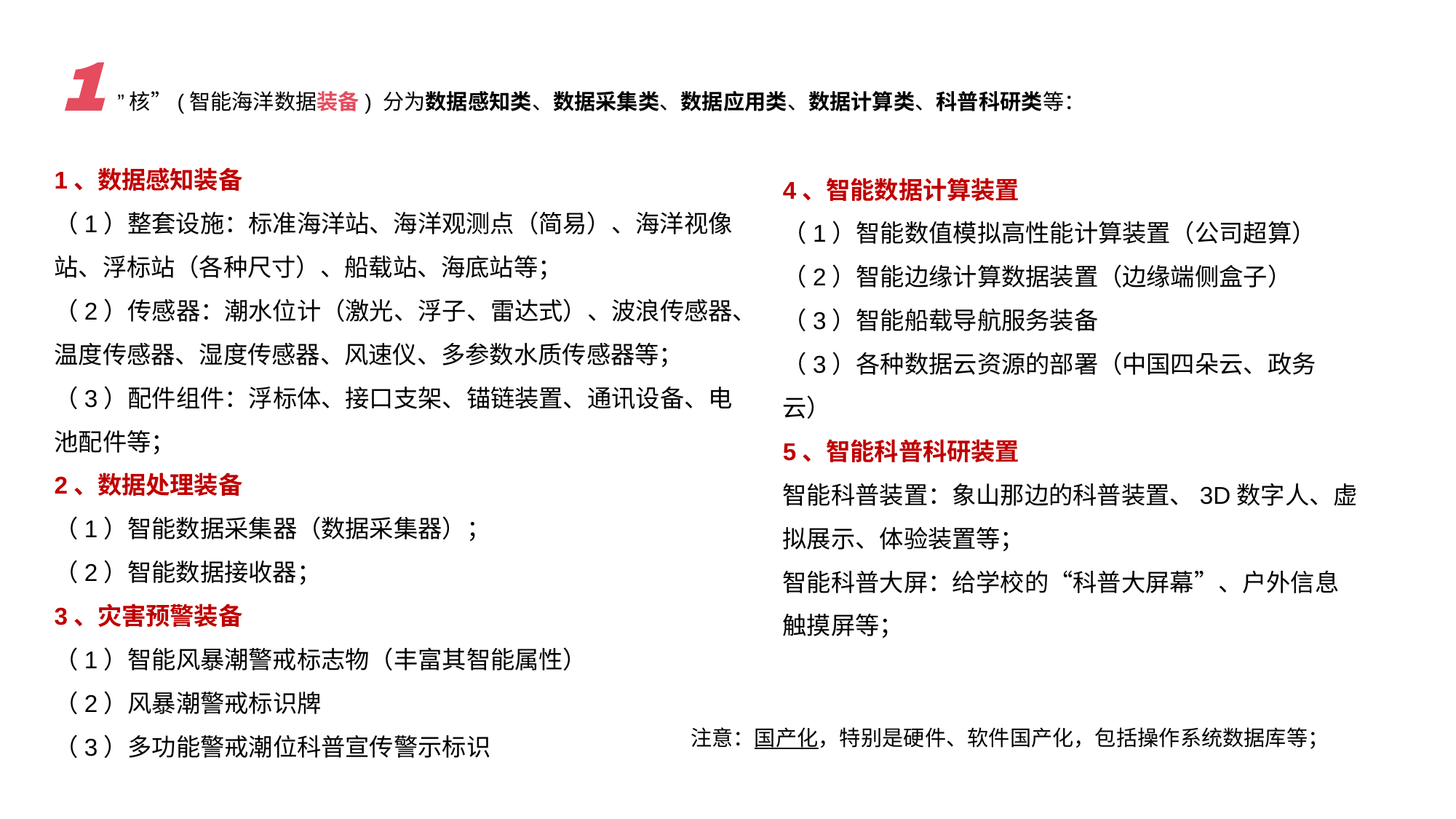

1 ”核”(智能海洋数据装备) 分为数据感知类、数据采集类、数据应用类、数据计算类、科普科研类等：

1、数据感知装备
（1）整套设施：标准海洋站、海洋观测点（简易）、海洋视像站、浮标站（各种尺寸）、船载站、海底站等；
（2）传感器：潮水位计（激光、浮子、雷达式）、波浪传感器、温度传感器、湿度传感器、风速仪、多参数水质传感器等；
（3）配件组件：浮标体、接口支架、锚链装置、通讯设备、电池配件等；
2、数据处理装备
（1）智能数据采集器（数据采集器）；
（2）智能数据接收器；
3、灾害预警装备
（1）智能风暴潮警戒标志物（丰富其智能属性）
（2）风暴潮警戒标识牌
（3）多功能警戒潮位科普宣传警示标识

4、智能数据计算装置
（1）智能数值模拟高性能计算装置（公司超算）
（2）智能边缘计算数据装置（边缘端侧盒子）
（3）智能船载导航服务装备
（3）各种数据云资源的部署（中国四朵云、政务云）
5、智能科普科研装置
智能科普装置：象山那边的科普装置、3D数字人、虚拟展示、体验装置等；
智能科普大屏：给学校的“科普大屏幕”、户外信息触摸屏等；
注意：国产化，特别是硬件、软件国产化，包括操作系统数据库等；